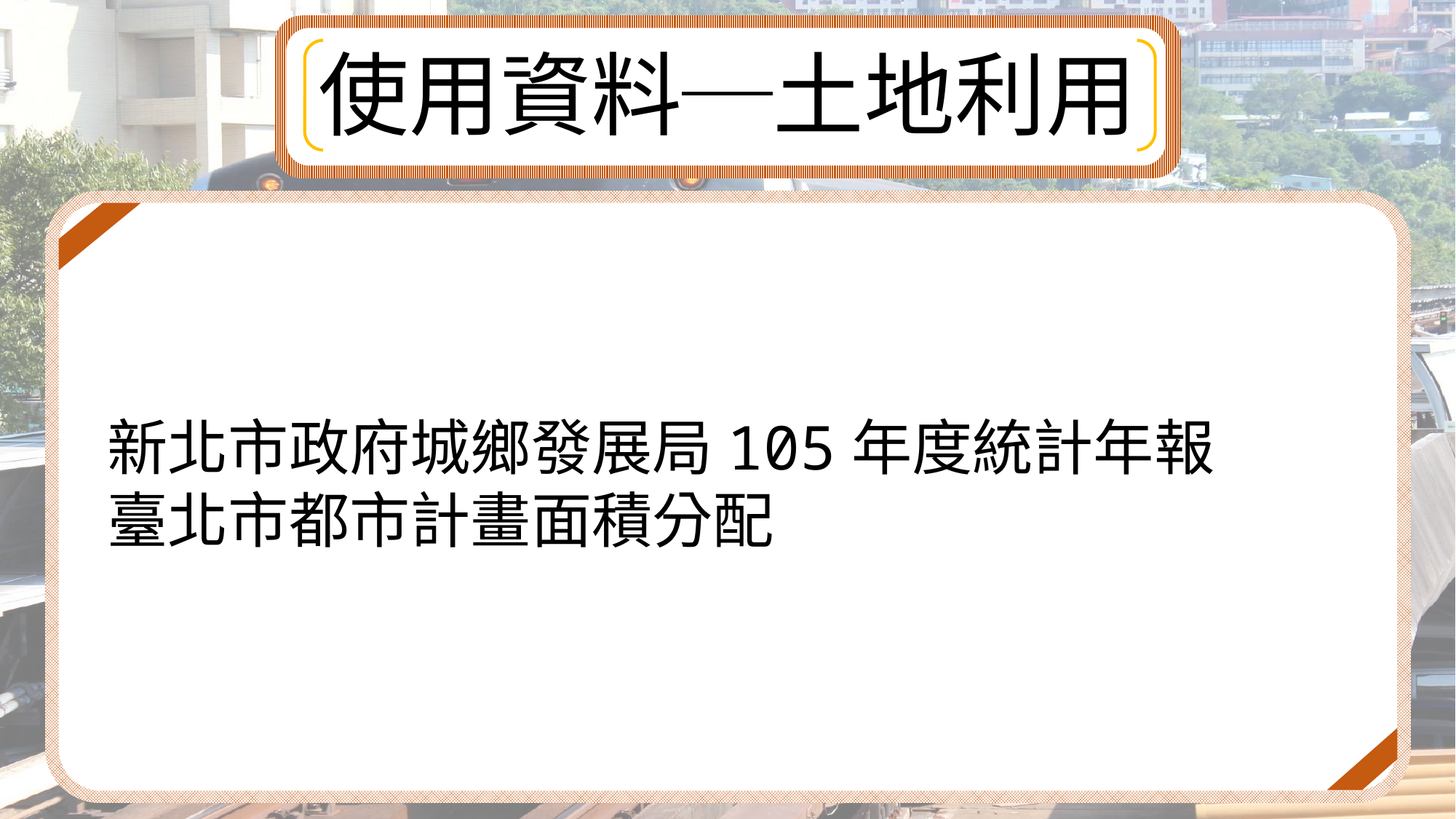

使用資料─土地利用

新北市政府城鄉發展局105年度統計年報
臺北市都市計畫面積分配